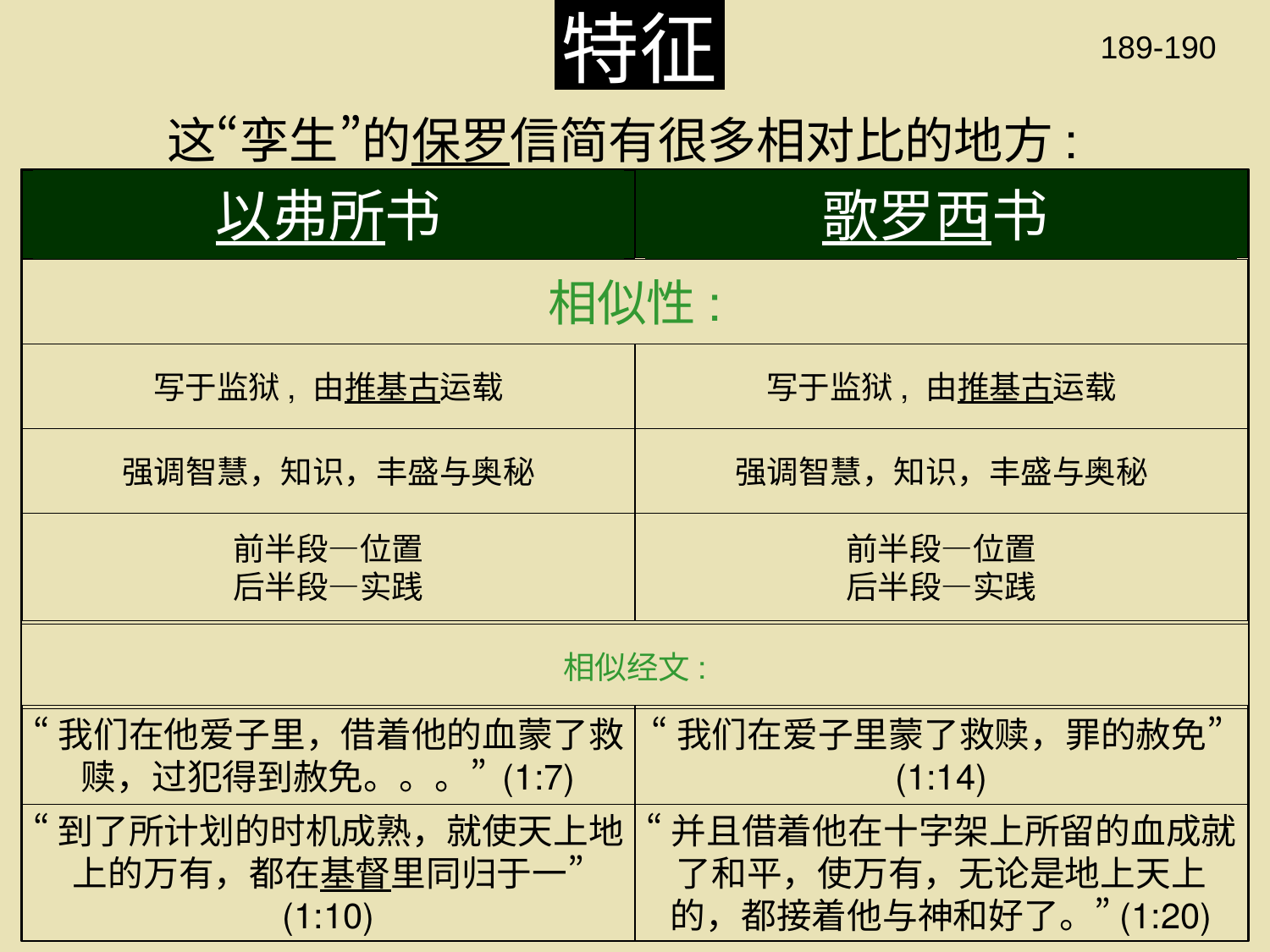

特征
189-190
这“孪生”的保罗信简有很多相对比的地方:
# Ephesians & Colossians

以弗所书

歌罗西书

相似性:

写于监狱, 由推基古运载

写于监狱, 由推基古运载

强调智慧，知识，丰盛与奥秘

强调智慧，知识，丰盛与奥秘

前半段—位置
后半段—实践

前半段—位置
后半段—实践

相似经文:

“我们在他爱子里，借着他的血蒙了救赎，过犯得到赦免。。。” (1:7)

“我们在爱子里蒙了救赎，罪的赦免”
(1:14)

“到了所计划的时机成熟，就使天上地上的万有，都在基督里同归于一” (1:10)

“并且借着他在十字架上所留的血成就了和平，使万有，无论是地上天上的，都接着他与神和好了。”(1:20)